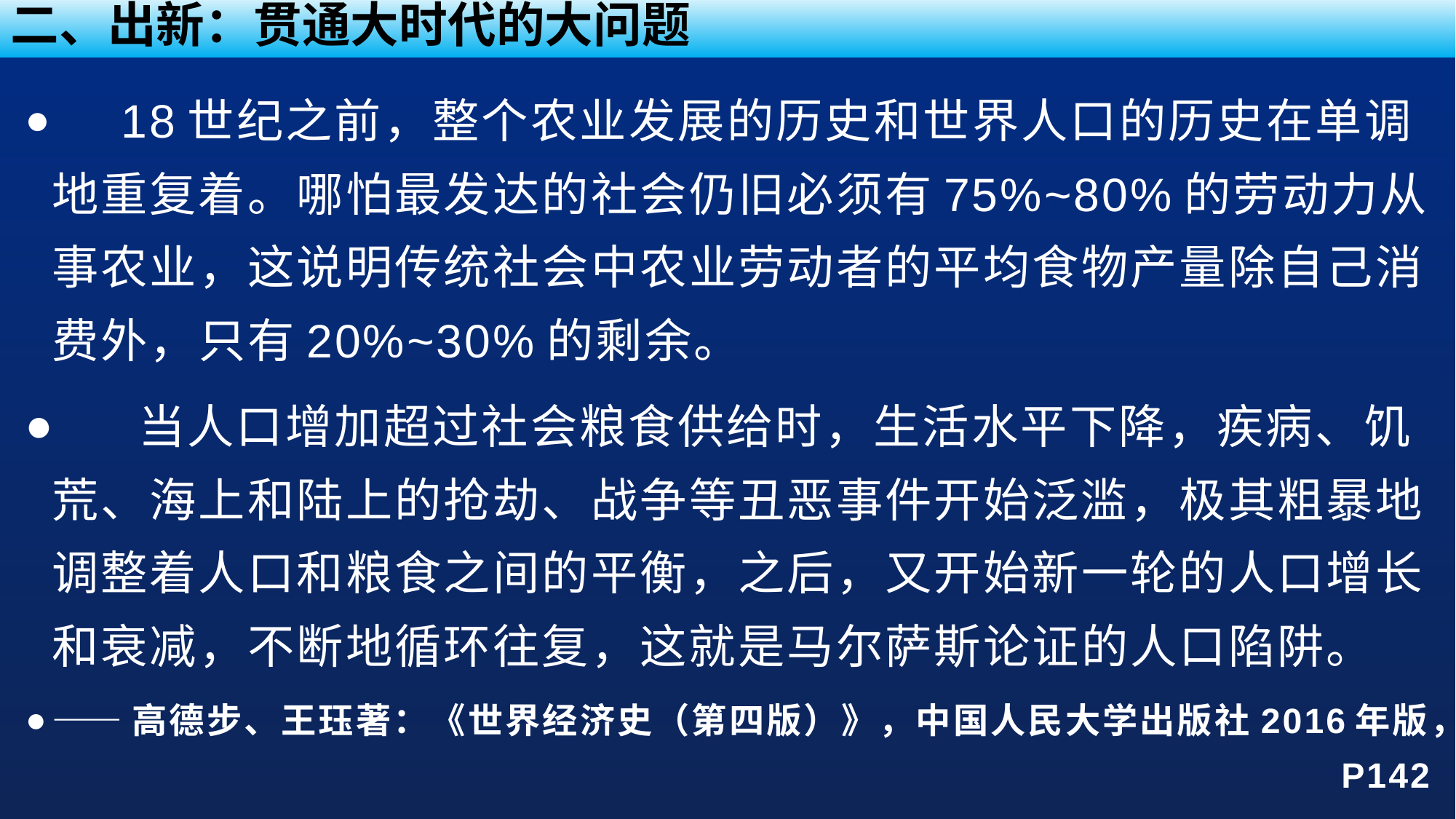

二、出新：贯通大时代的大问题
     18世纪之前，整个农业发展的历史和世界人口的历史在单调地重复着。哪怕最发达的社会仍旧必须有75%~80%的劳动力从事农业，这说明传统社会中农业劳动者的平均食物产量除自己消费外，只有20%~30%的剩余。
      当人口增加超过社会粮食供给时，生活水平下降，疾病、饥荒、海上和陆上的抢劫、战争等丑恶事件开始泛滥，极其粗暴地调整着人口和粮食之间的平衡，之后，又开始新一轮的人口增长和衰减，不断地循环往复，这就是马尔萨斯论证的人口陷阱。
——高德步、王珏著：《世界经济史（第四版）》，中国人民大学出版社2016年版，P142